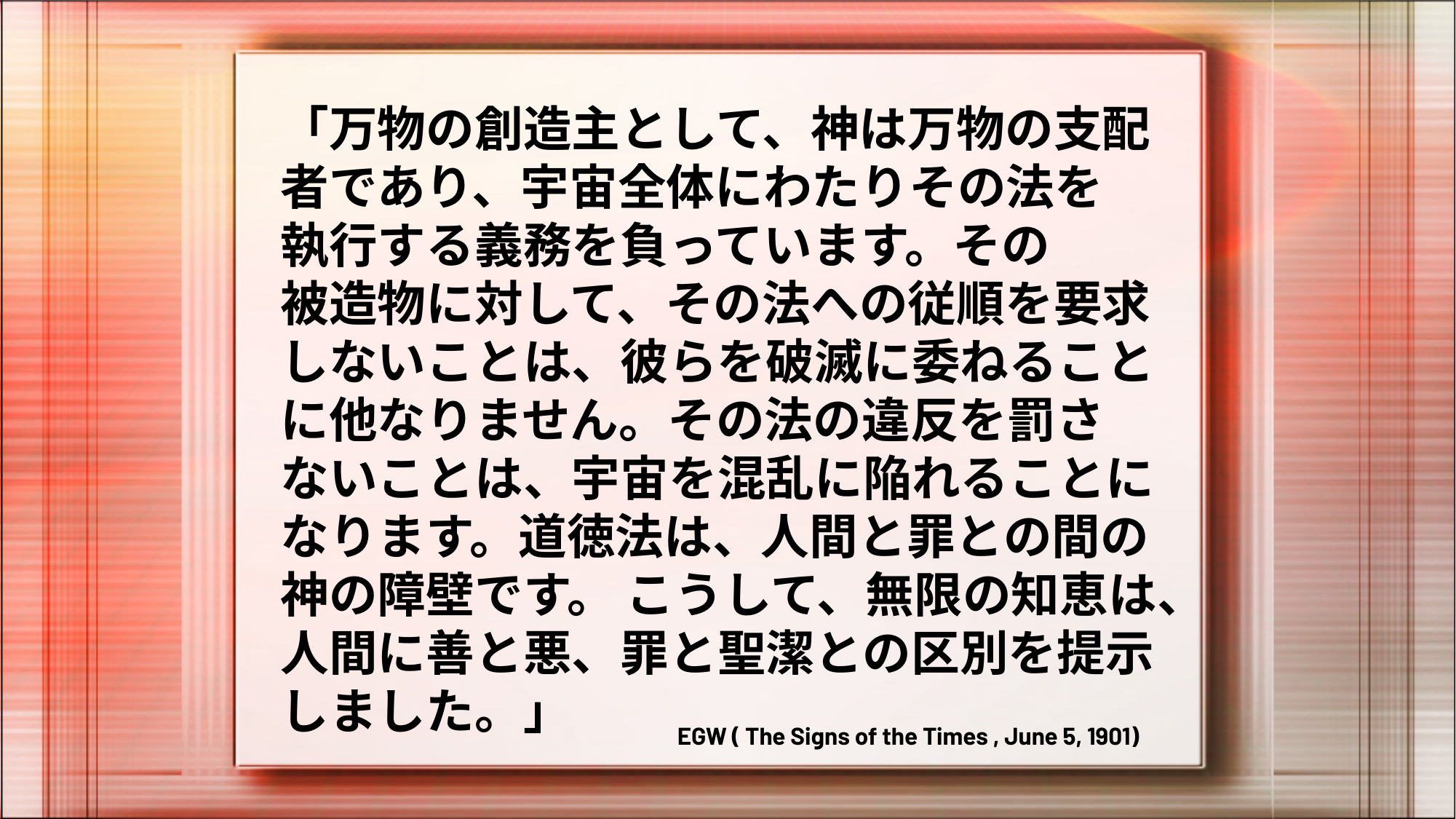

「万物の創造主として、神は万物の支配者であり、宇宙全体にわたりその法を　執行する義務を負っています。その　　被造物に対して、その法への従順を要求しないことは、彼らを破滅に委ねることに他なりません。その法の違反を罰さ　ないことは、宇宙を混乱に陥れることになります。道徳法は、人間と罪との間の神の障壁です。 こうして、無限の知恵は、人間に善と悪、罪と聖潔との区別を提示しました。」
EGW ( The Signs of the Times , June 5, 1901)